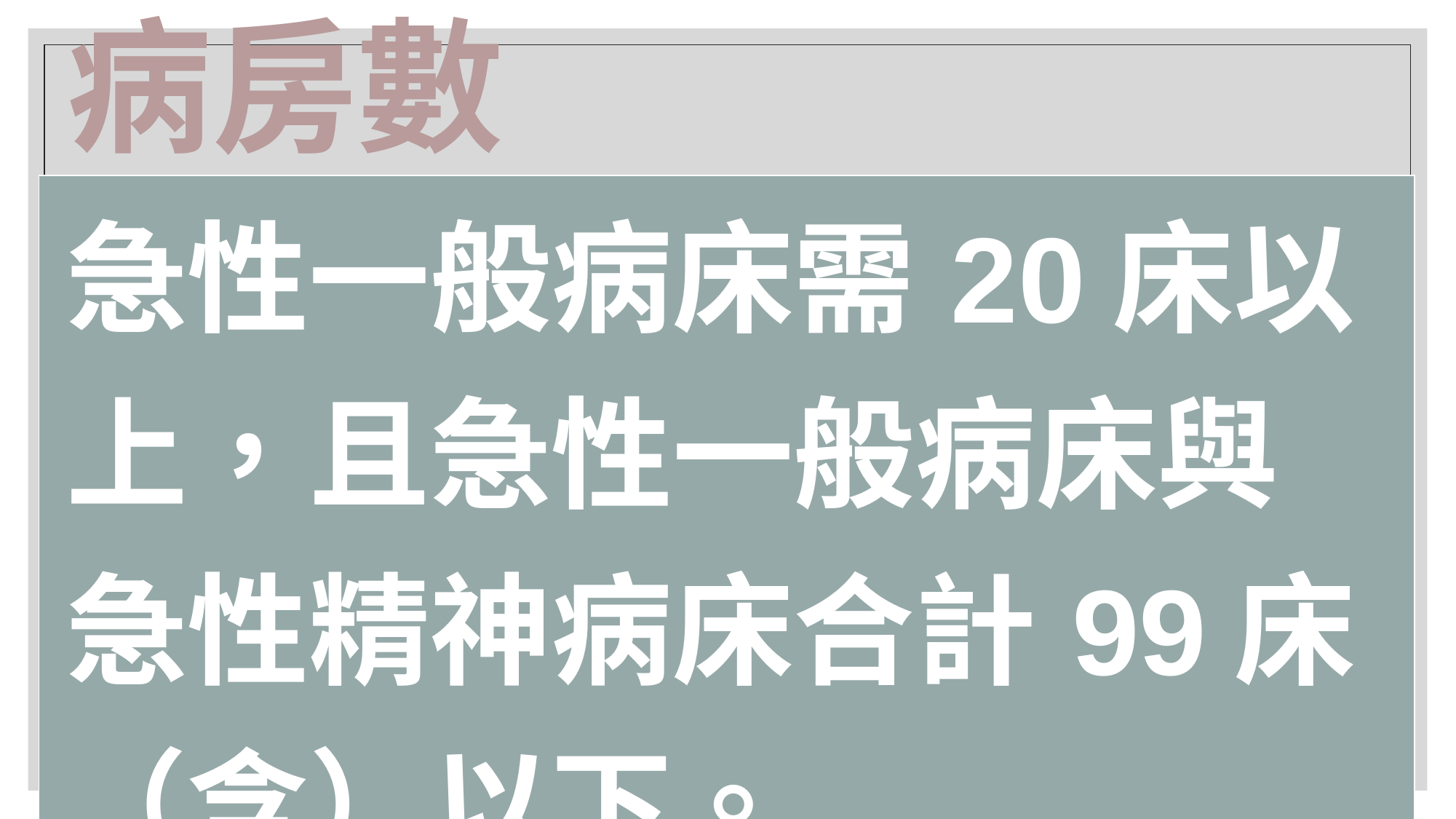

# 病房數
| 急性一般病床需20床以上，且急性一般病床與急性精神病床合計99床（含）以下。 |
| --- |